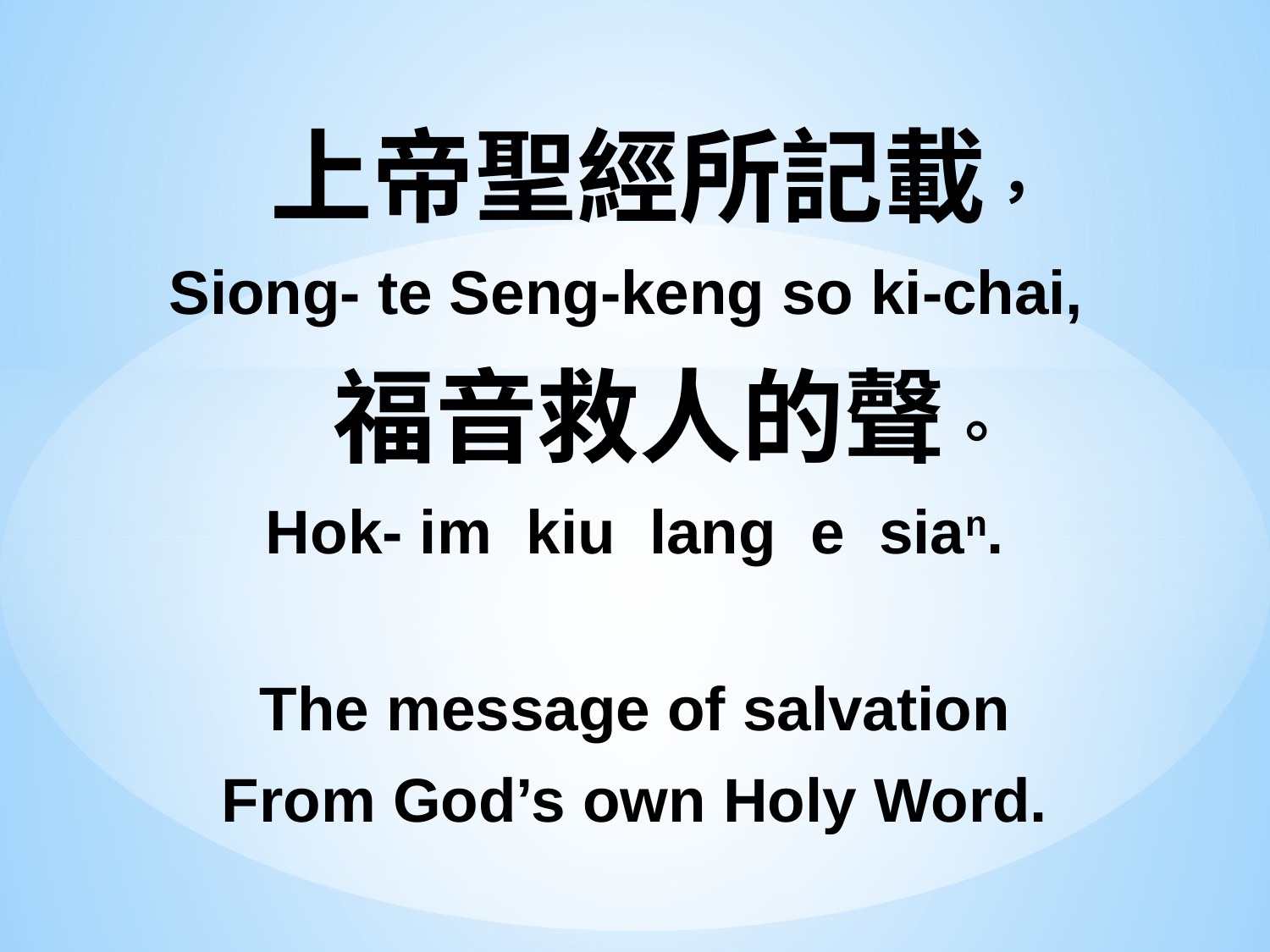

上帝聖經所記載，
Siong- te Seng-keng so ki-chai,
  福音救人的聲。
Hok- im  kiu  lang  e  sian.

The message of salvation
From God’s own Holy Word.